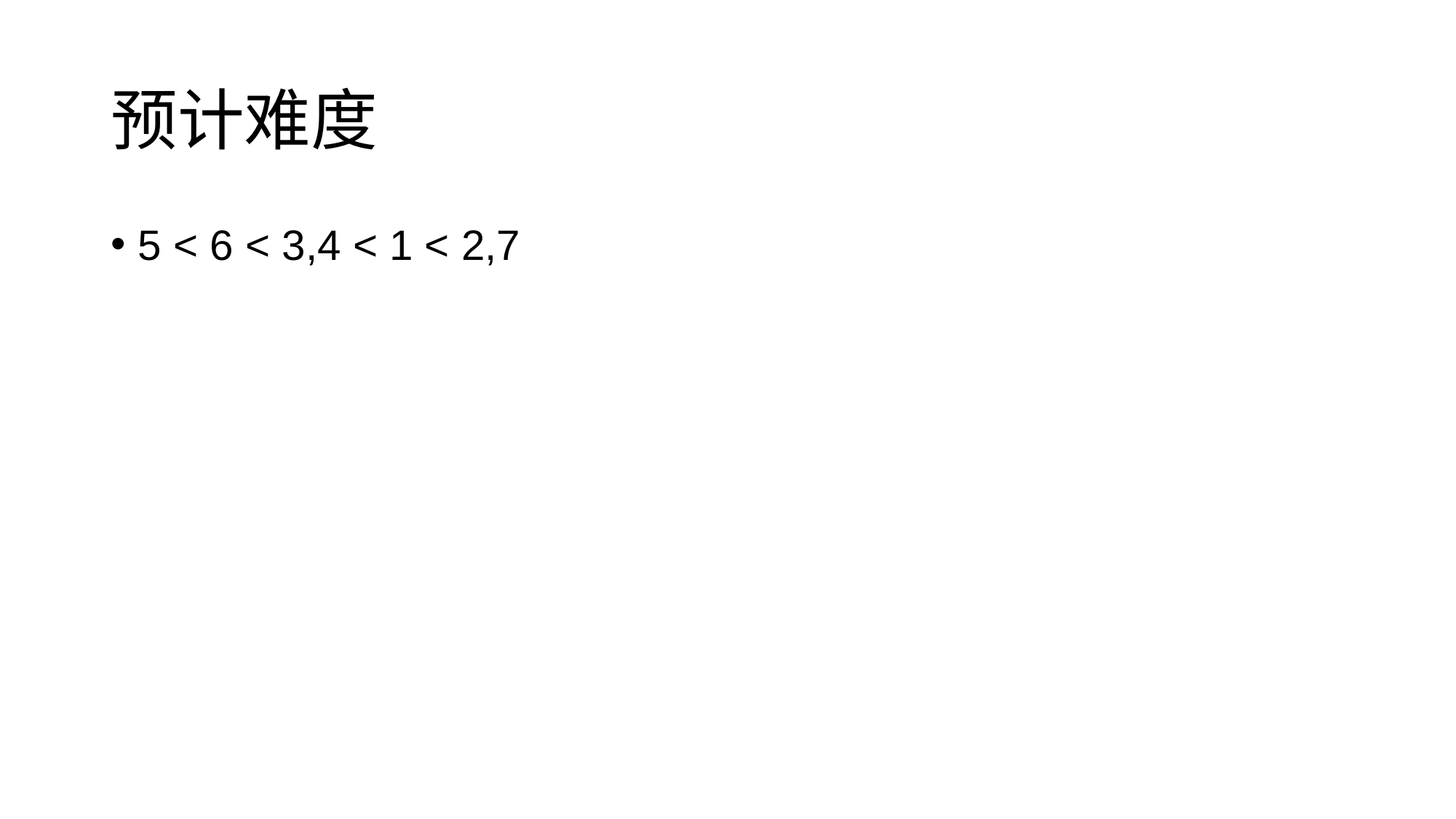

# 预计难度
5 < 6 < 3,4 < 1 < 2,7